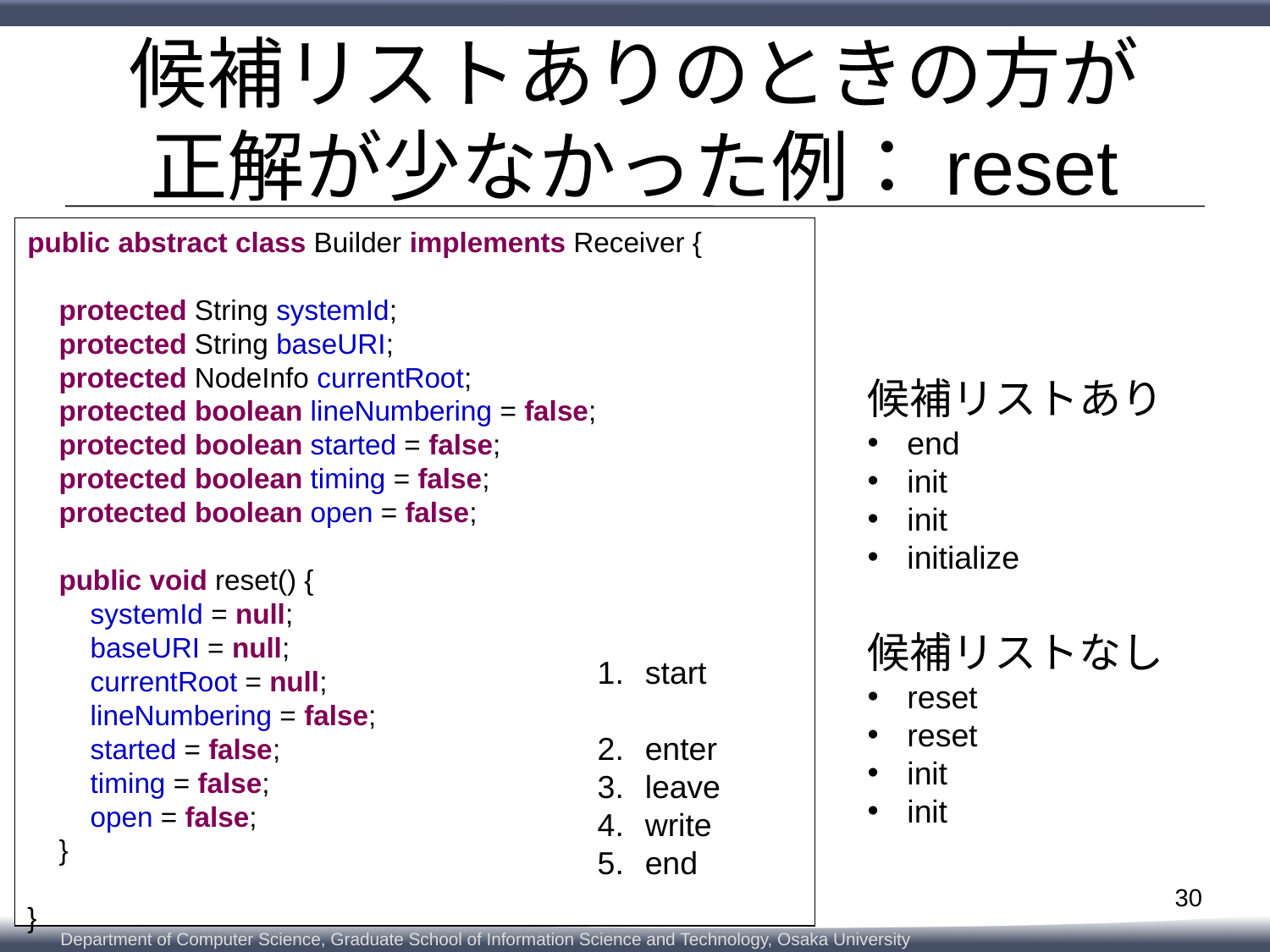

# 候補リストありのときの方が 正解が少なかった例：reset
public abstract class Builder implements Receiver {

    protected String systemId;
    protected String baseURI;
    protected NodeInfo currentRoot;
    protected boolean lineNumbering = false;
    protected boolean started = false;
    protected boolean timing = false;
    protected boolean open = false;

    public void reset() {
        systemId = null;
        baseURI = null;
        currentRoot = null;
        lineNumbering = false;
        started = false;
        timing = false;
        open = false;
    }

}
候補リストあり
end
init
init
initialize

候補リストなし
reset
reset
init
init

start
enter
leave
write
end
30